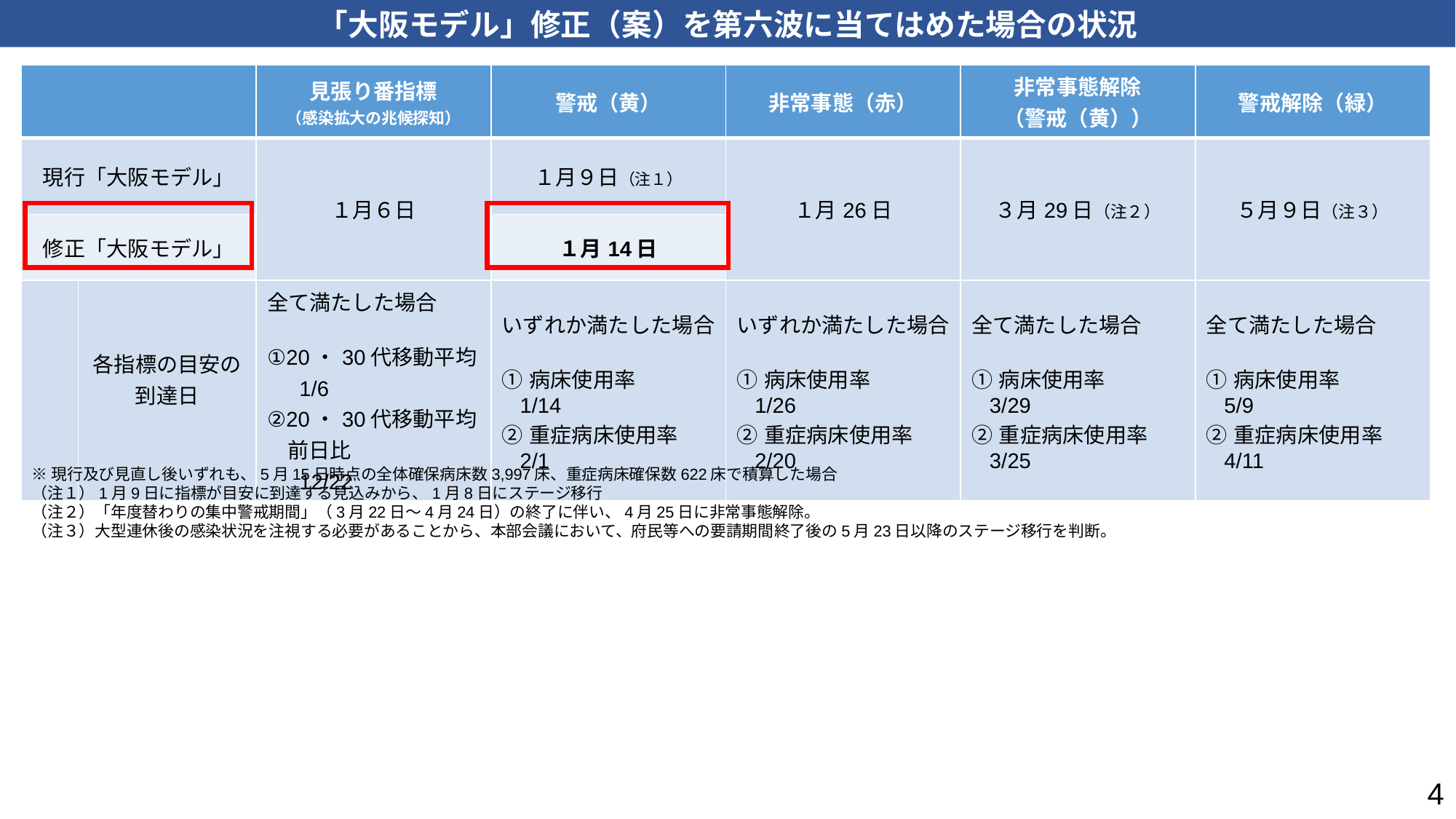

「大阪モデル」修正（案）を第六波に当てはめた場合の状況
|  |  | 見張り番指標 （感染拡大の兆候探知） | 警戒（黄） | 非常事態（赤） | 非常事態解除 （警戒（黄）） | 警戒解除（緑） |
| --- | --- | --- | --- | --- | --- | --- |
| 現行「大阪モデル」 |  | １月６日 | １月９日（注１） | １月26日 | ３月29日（注２） | ５月９日（注３） |
| 修正「大阪モデル」 |  |  | １月14日 |  |  |  |
|  | 各指標の目安の 到達日 | 全て満たした場合 ①20・30代移動平均 　 1/6 ②20・30代移動平均 前日比 　 12/22 | いずれか満たした場合 ①病床使用率 1/14 ②重症病床使用率 2/1 | いずれか満たした場合 ①病床使用率 1/26 ②重症病床使用率 2/20 | 全て満たした場合 ①病床使用率 3/29 ②重症病床使用率 3/25 | 全て満たした場合 ①病床使用率 5/9 ②重症病床使用率 4/11 |

※現行及び見直し後いずれも、5月15日時点の全体確保病床数3,997床、重症病床確保数622床で積算した場合
（注１）1月9日に指標が目安に到達する見込みから、1月8日にステージ移行
（注２）「年度替わりの集中警戒期間」（3月22日～4月24日）の終了に伴い、4月25日に非常事態解除。
（注３）大型連休後の感染状況を注視する必要があることから、本部会議において、府民等への要請期間終了後の5月23日以降のステージ移行を判断。
4